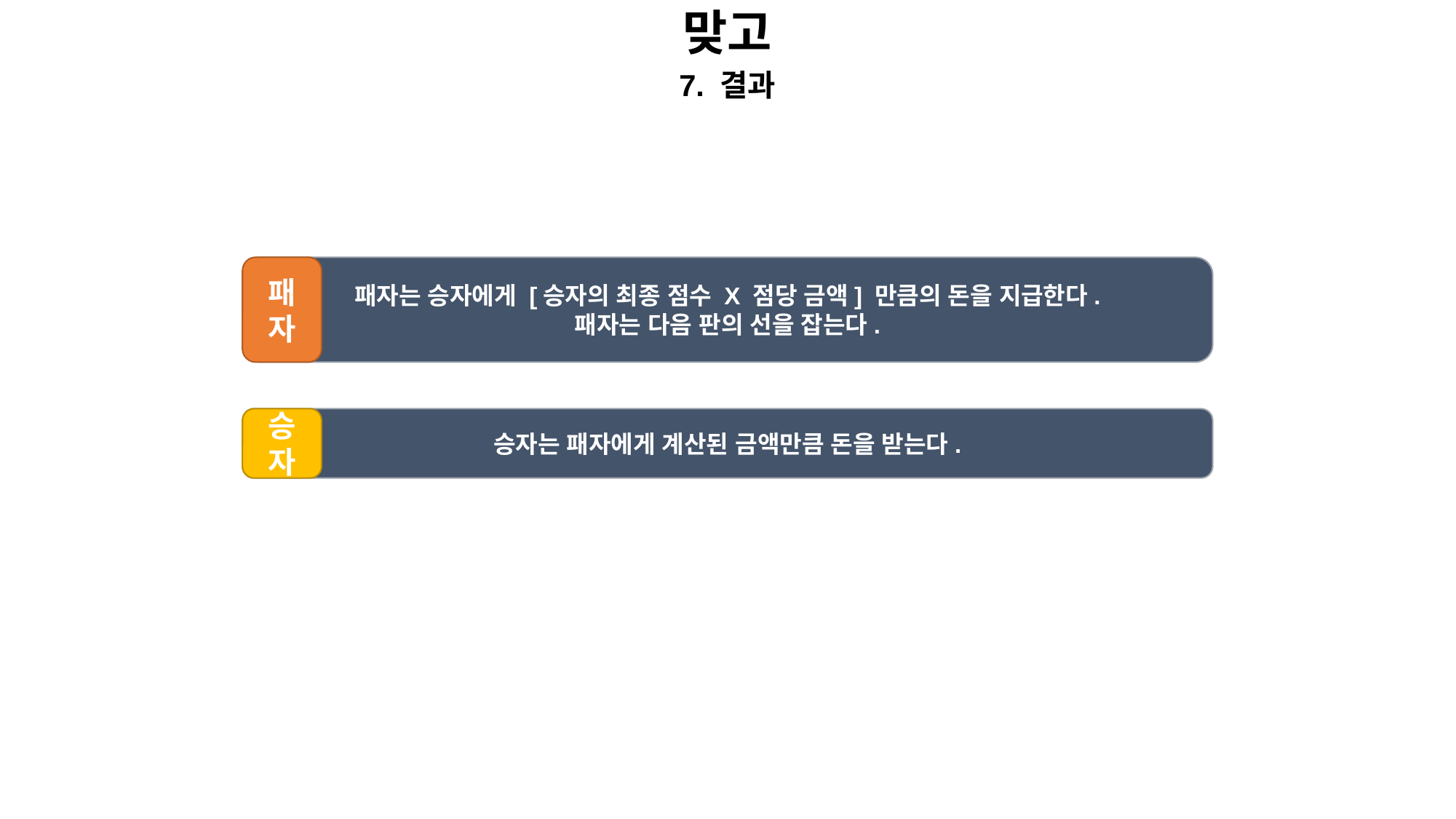

맞고
7. 결과
패자
패자는 승자에게 [승자의 최종 점수 X 점당 금액] 만큼의 돈을 지급한다.
패자는 다음 판의 선을 잡는다.
승자는 패자에게 계산된 금액만큼 돈을 받는다.
승자